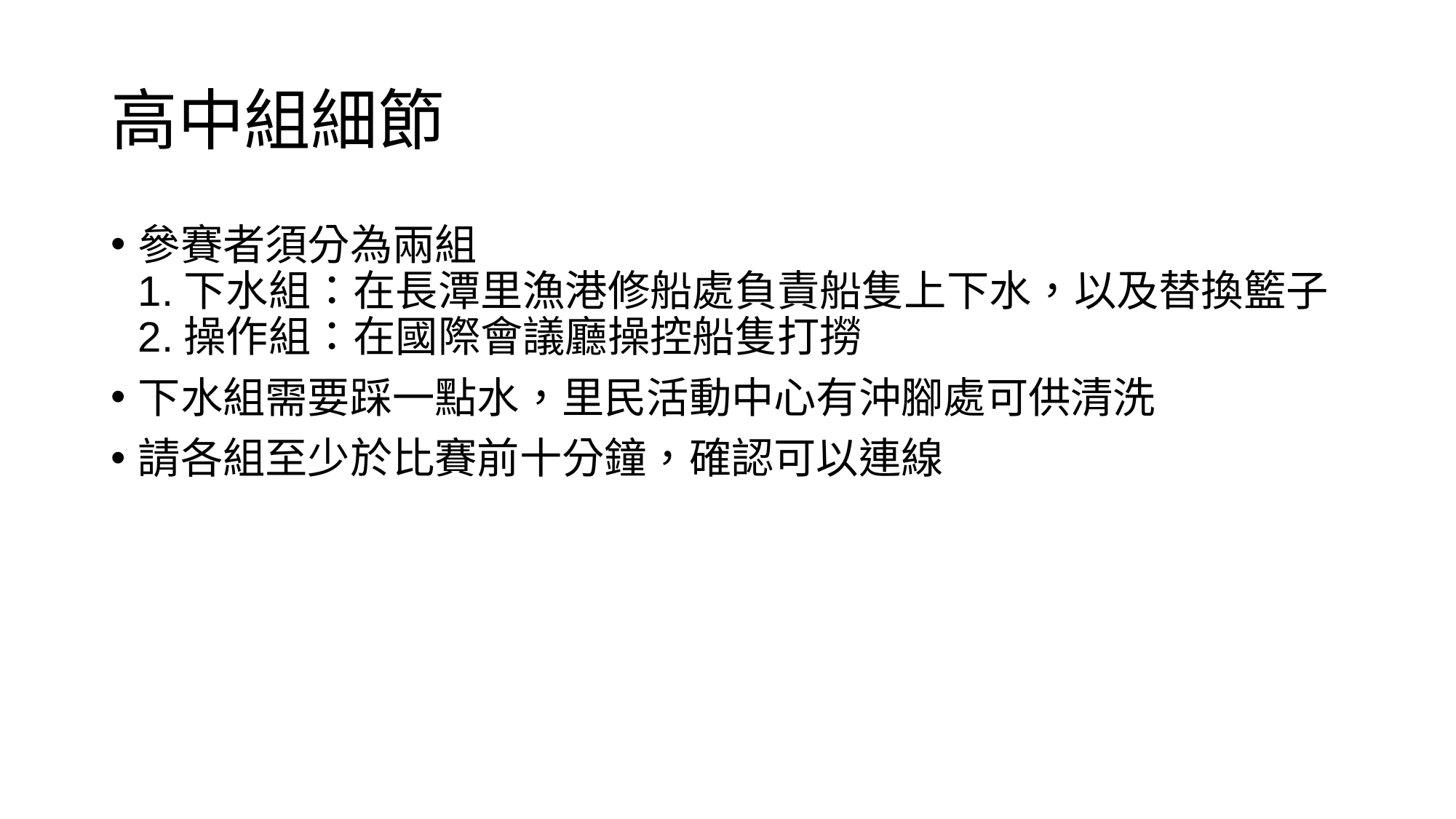

# 高中組細節
參賽者須分為兩組
1.下水組：在長潭里漁港修船處負責船隻上下水，以及替換籃子
2.操作組：在國際會議廳操控船隻打撈
下水組需要踩一點水，里民活動中心有沖腳處可供清洗
請各組至少於比賽前十分鐘，確認可以連線